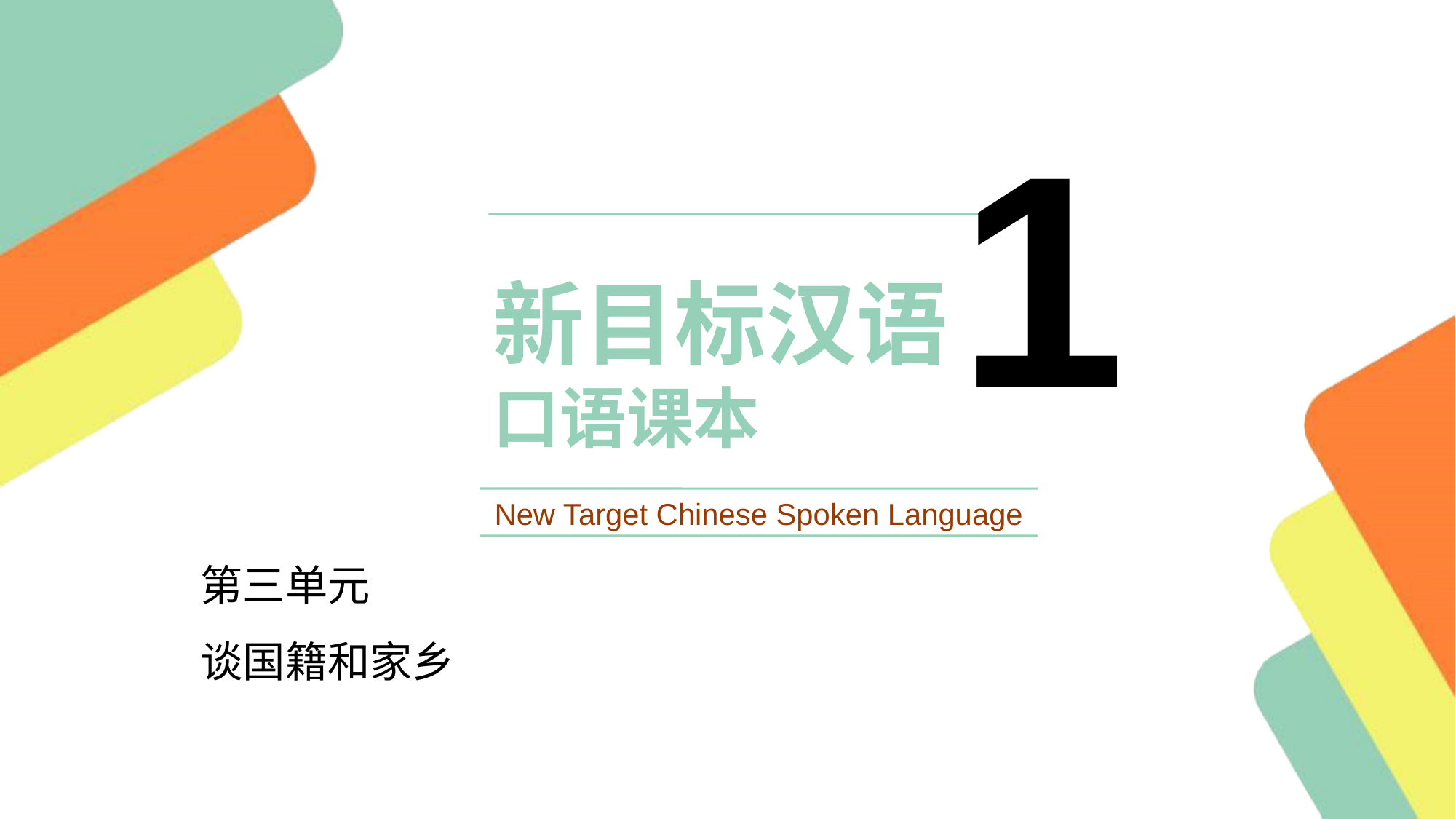

1
# 新目标汉语 口语课本
New Target Chinese Spoken Language
第三单元
谈国籍和家乡